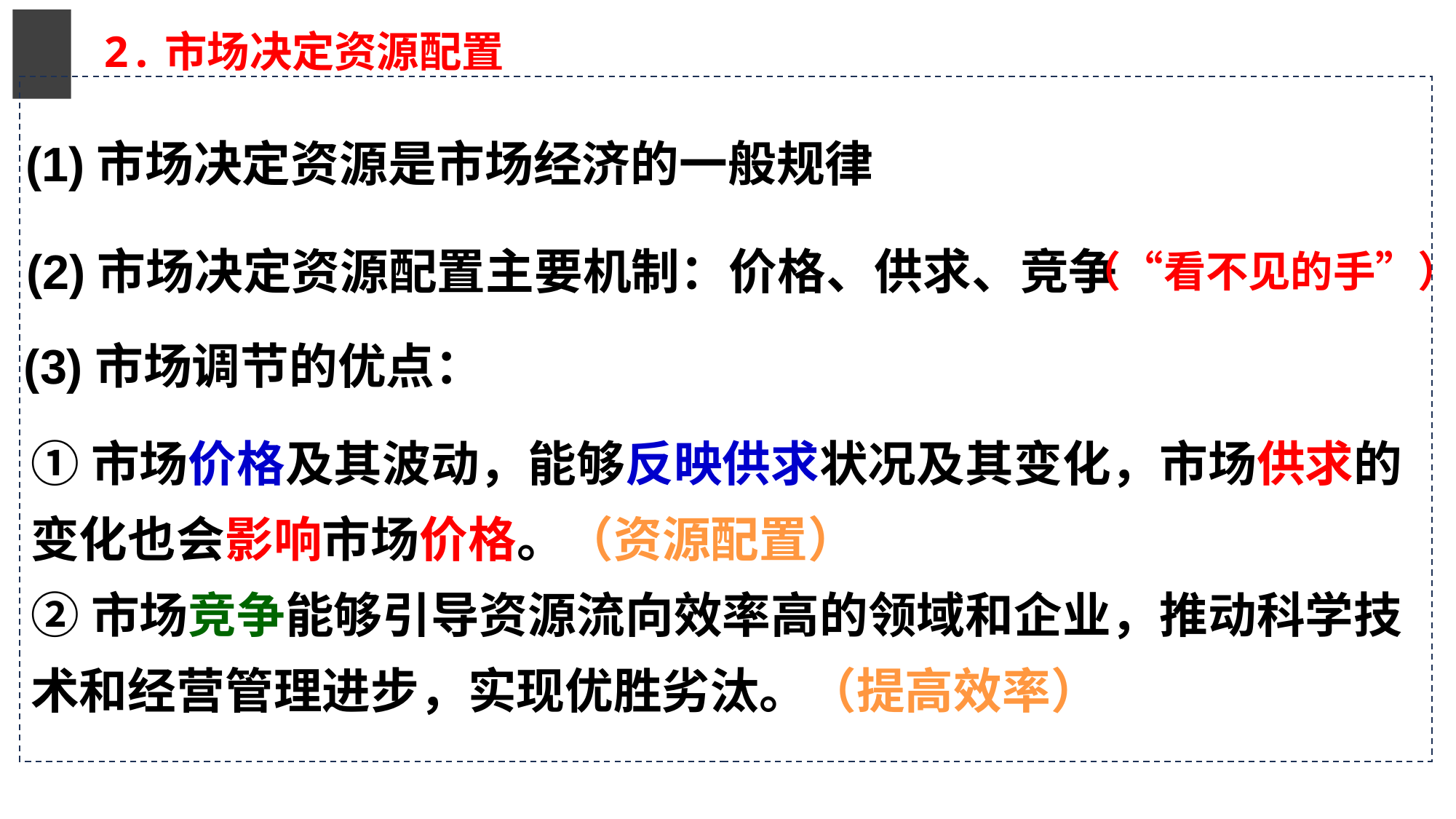

2.市场决定资源配置

(1)市场决定资源是市场经济的一般规律
(2)市场决定资源配置主要机制：价格、供求、竞争
（“看不见的手”）
(3)市场调节的优点：

①市场价格及其波动，能够反映供求状况及其变化，市场供求的变化也会影响市场价格。（资源配置）
②市场竞争能够引导资源流向效率高的领域和企业，推动科学技术和经营管理进步，实现优胜劣汰。（提高效率）